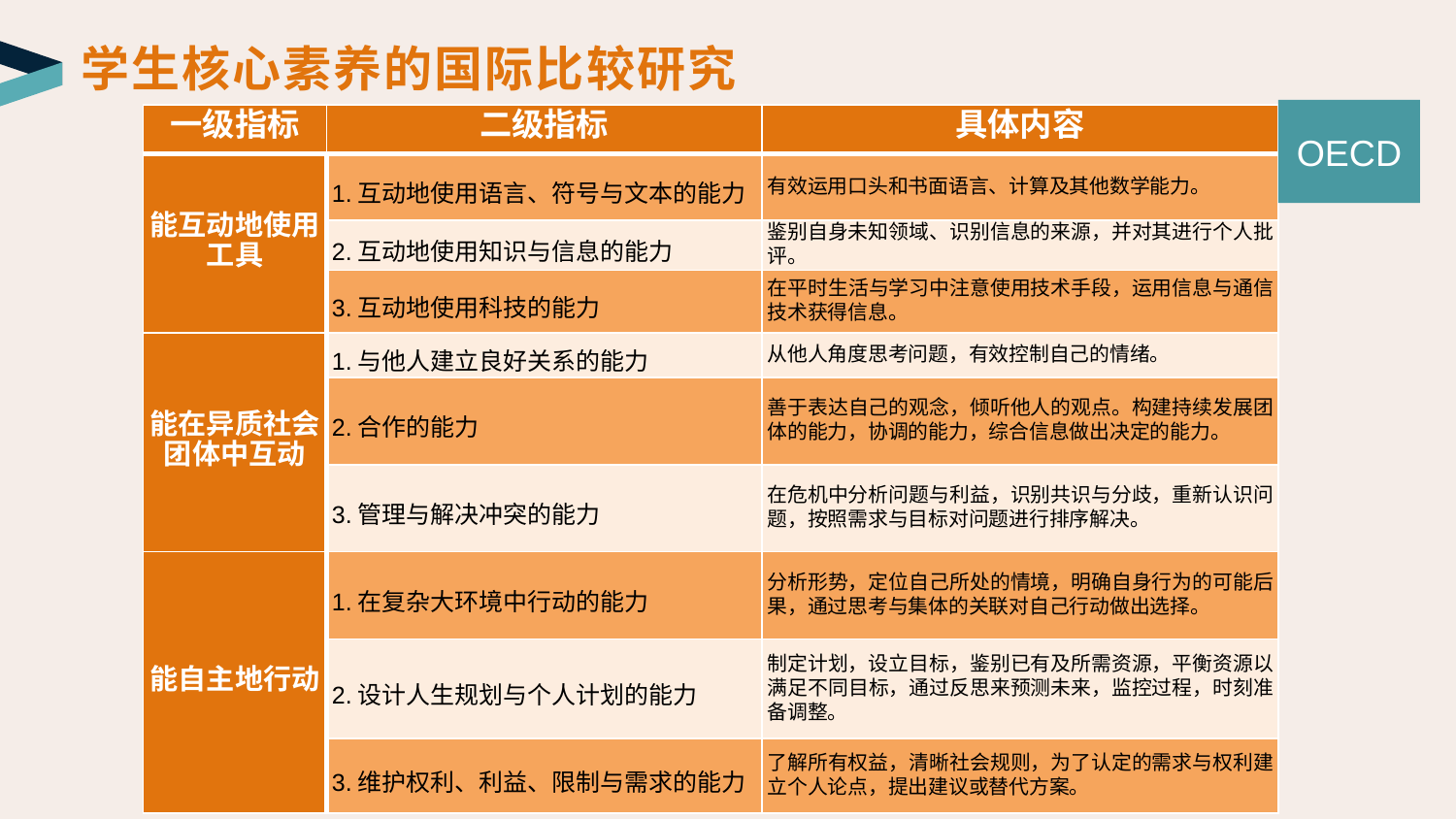

学生核心素养的国际比较研究

OECD
| 一级指标 | 二级指标 | 具体内容 |
| --- | --- | --- |
| 能互动地使用工具 | 1.互动地使用语言、符号与文本的能力 | 有效运用口头和书面语言、计算及其他数学能力。 |
|  | 2.互动地使用知识与信息的能力 | 鉴别自身未知领域、识别信息的来源，并对其进行个人批评。 |
|  | 3.互动地使用科技的能力 | 在平时生活与学习中注意使用技术手段，运用信息与通信技术获得信息。 |
| 能在异质社会团体中互动 | 1.与他人建立良好关系的能力 | 从他人角度思考问题，有效控制自己的情绪。 |
|  | 2.合作的能力 | 善于表达自己的观念，倾听他人的观点。构建持续发展团体的能力，协调的能力，综合信息做出决定的能力。 |
|  | 3.管理与解决冲突的能力 | 在危机中分析问题与利益，识别共识与分歧，重新认识问题，按照需求与目标对问题进行排序解决。 |
| 能自主地行动 | 1.在复杂大环境中行动的能力 | 分析形势，定位自己所处的情境，明确自身行为的可能后果，通过思考与集体的关联对自己行动做出选择。 |
|  | 2.设计人生规划与个人计划的能力 | 制定计划，设立目标，鉴别已有及所需资源，平衡资源以满足不同目标，通过反思来预测未来，监控过程，时刻准备调整。 |
|  | 3.维护权利、利益、限制与需求的能力 | 了解所有权益，清晰社会规则，为了认定的需求与权利建立个人论点，提出建议或替代方案。 |